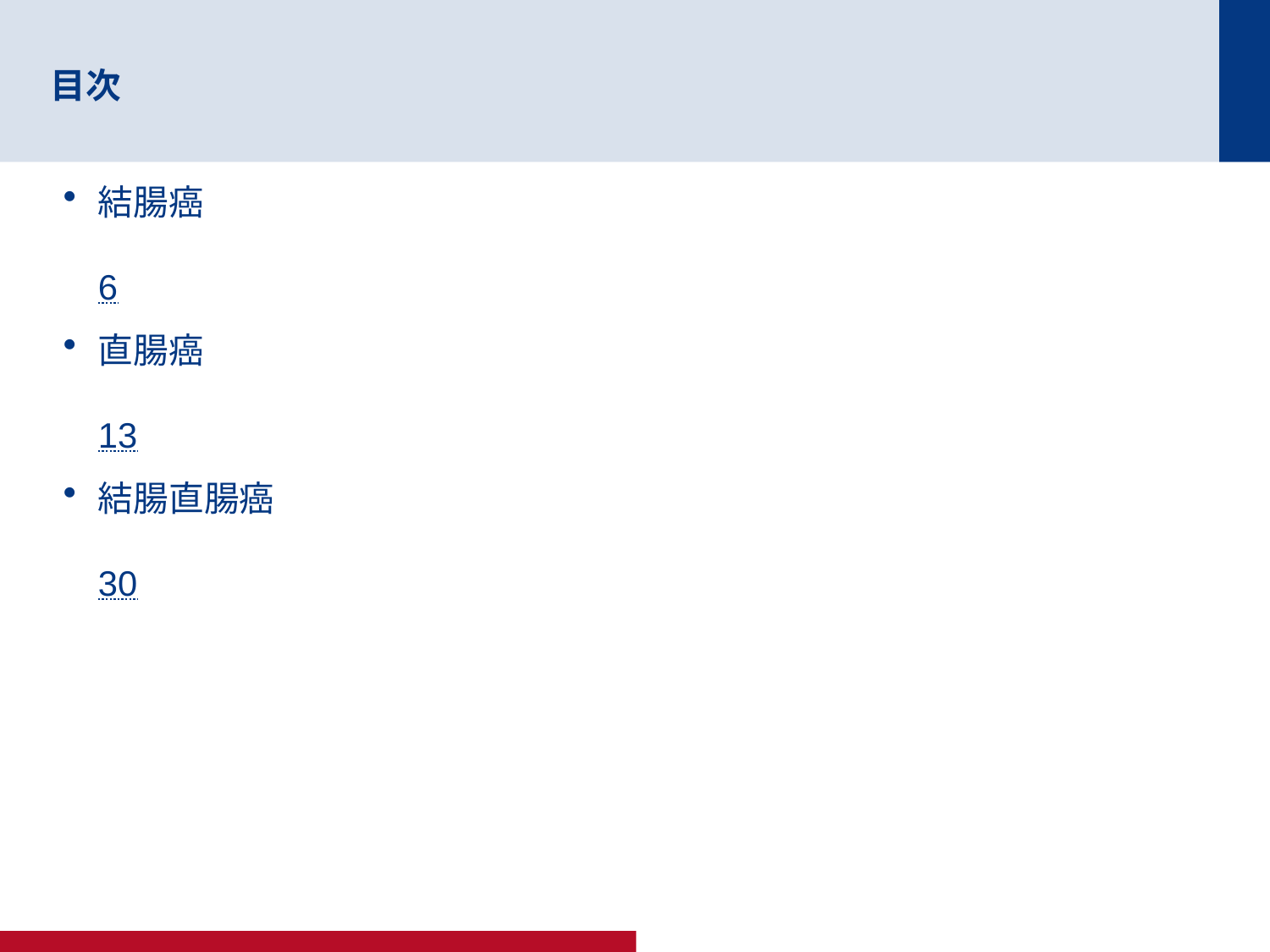

# 目次
結腸癌	6
直腸癌	13
結腸直腸癌	30